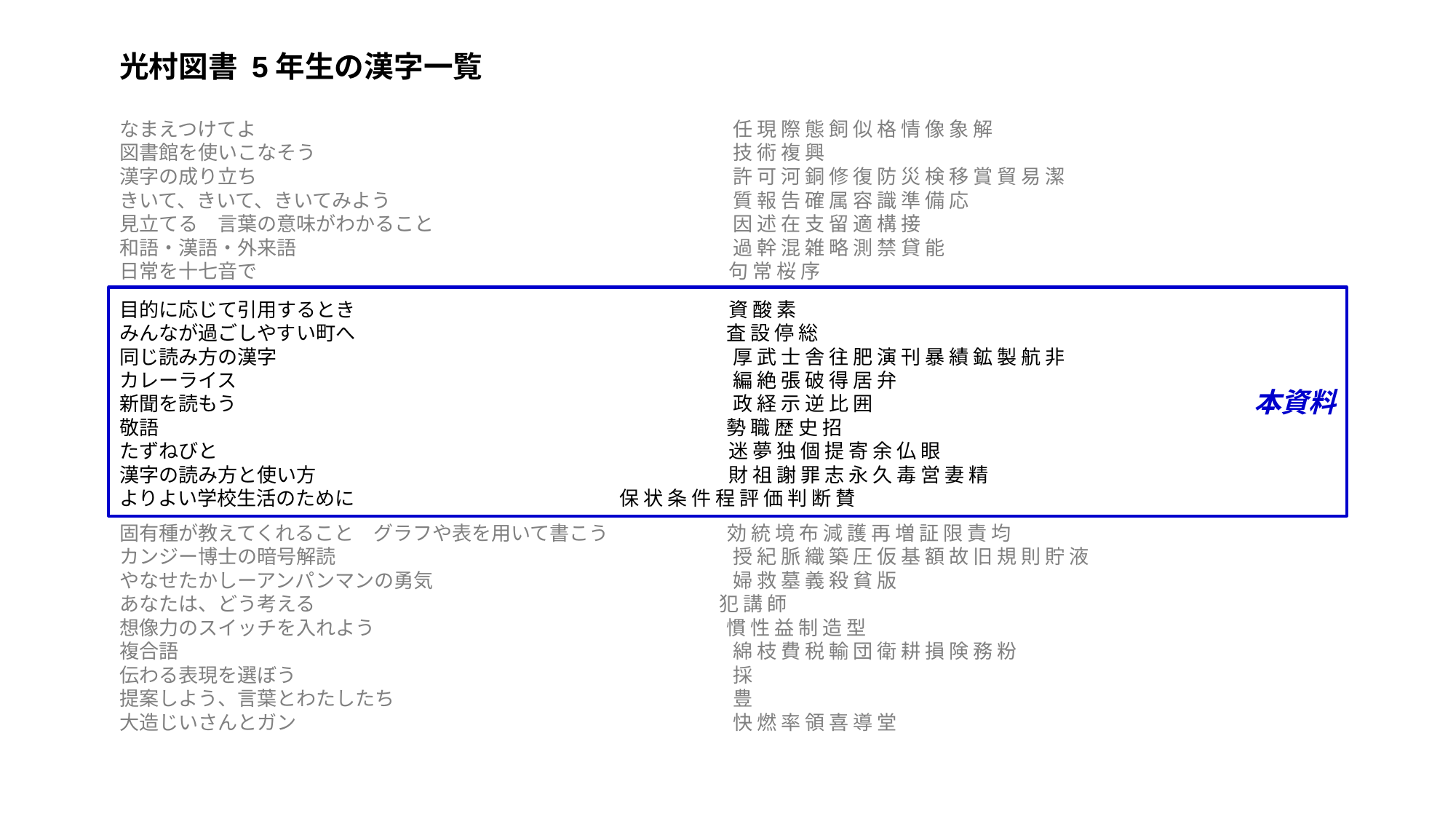

光村図書 5年生の漢字一覧
なまえつけてよ　　　　　　　　　　　　　　 	　　　　　　　　　任 現 際 態 飼 似 格 情 像 象 解
図書館を使いこなそう　　　　　　　　　　　 	　　　　　　　　　技 術 複 興
漢字の成り立ち　　　　　　　　　　　　　　 	　　　　　　　　　許 可 河 銅 修 復 防 災 検 移 賞 貿 易 潔
きいて、きいて、きいてみよう　　　　　　　 	　　　　　　　　　質 報 告 確 属 容 識 準 備 応
見立てる　言葉の意味がわかること　　　　　 	　　　　　　　　　因 述 在 支 留 適 構 接
和語・漢語・外来語　　　　　　　　　　　　 	　　　　　　　　　過 幹 混 雑 略 測 禁 貸 能
日常を十七音で　　　　　　　　　　　　　　　 	　 　　句 常 桜 序

目的に応じて引用するとき　　　　　　　　　　 	　 　　資 酸 素
みんなが過ごしやすい町へ　　　　　　　　　 	　　　　　　　　   査 設 停 総
同じ読み方の漢字　　　　　　　　　　　　　 	　　　　　　　　　厚 武 士 舎 往 肥 演 刊 暴 績 鉱 製 航 非
カレーライス　　　　　　　　　　　　　　　 	　　　　　　　　　編 絶 張 破 得 居 弁
新聞を読もう　　　　　　　　　　　　　　　 	　　　　　　　　　政 経 示 逆 比 囲
敬語　　　　　　　　　　　　　　　　　　　 	　　　　　　　　   勢 職 歴 史 招
たずねびと　　　　　　　　　　　　　　　　　 	　　 　迷 夢 独 個 提 寄 余 仏 眼
漢字の読み方と使い方　　　　　　　　　　　　 	　　 　財 祖 謝 罪 志 永 久 毒 営 妻 精
よりよい学校生活のために　　　　　　　　　　 	　　　 保 状 条 件 程 評 価 判 断 賛

固有種が教えてくれること　グラフや表を用いて書こう　　　　　　効 統 境 布 減 護 再 増 証 限 責 均
カンジー博士の暗号解読　　　　　　　　　　 	　　　　　　　　　授 紀 脈 織 築 圧 仮 基 額 故 旧 規 則 貯 液
やなせたかしーアンパンマンの勇気　　　　　 	　　　　　　　　　婦 救 墓 義 殺 貧 版
あなたは、どう考える　　　　　　　　　       　　　　　　　　　　犯 講 師
想像力のスイッチを入れよう　　　　　　　    　　　　　　　　　　慣 性 益 制 造 型
複合語　　　　　　　　　　　　　　　　　 	　　　　　　　　　綿 枝 費 税 輸 団 衛 耕 損 険 務 粉
伝わる表現を選ぼう　　　　　　　　　　　 	　　　　　　　　　採
提案しよう、言葉とわたしたち　　　　　　 	　　　　　　　　　豊
大造じいさんとガン　　　　　　　　　　　 	　　　　　　　　　快 燃 率 領 喜 導 堂
本資料